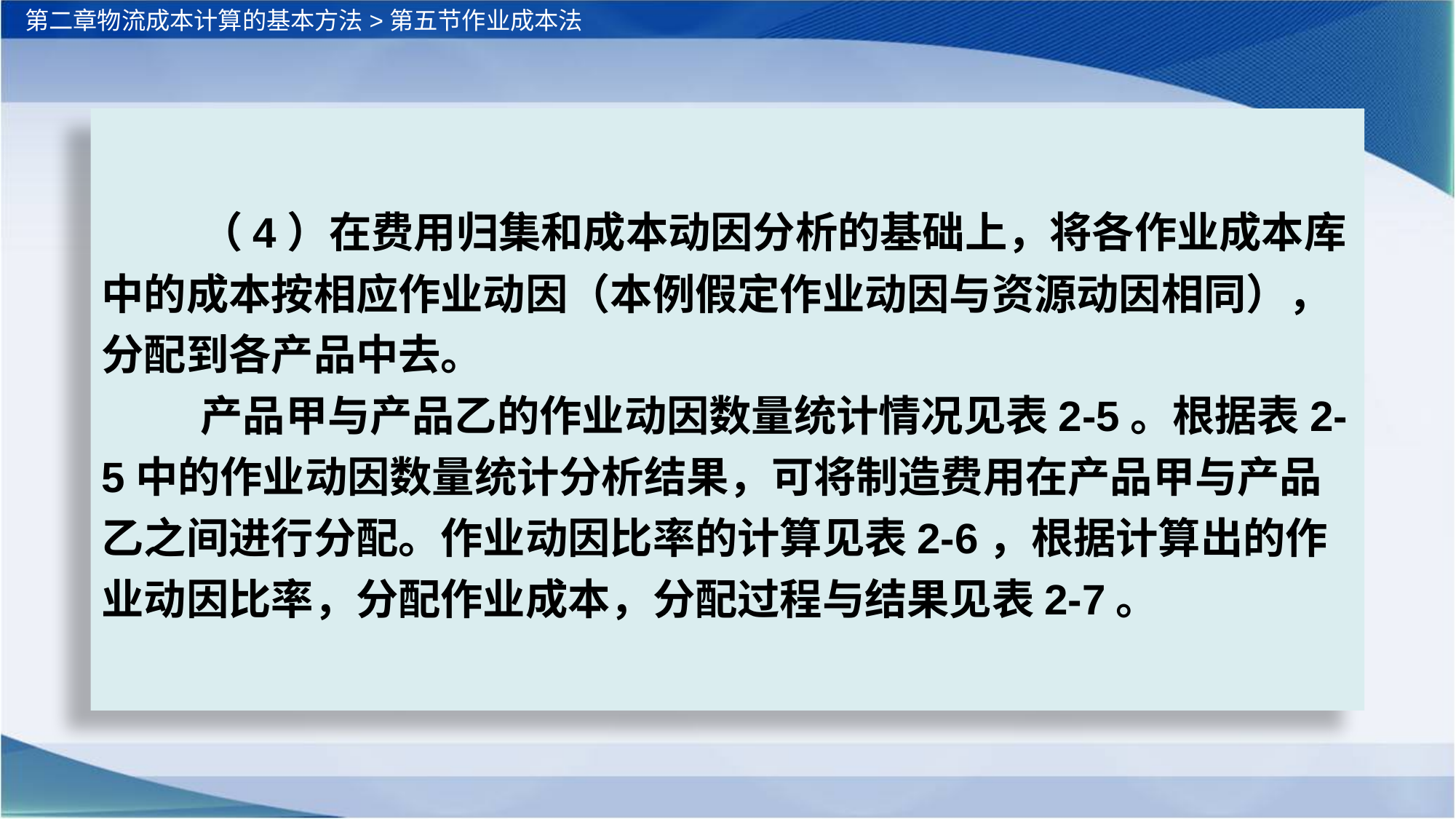

第二章物流成本计算的基本方法>第五节作业成本法
（4）在费用归集和成本动因分析的基础上，将各作业成本库中的成本按相应作业动因（本例假定作业动因与资源动因相同），分配到各产品中去。
产品甲与产品乙的作业动因数量统计情况见表2-5。根据表2-5中的作业动因数量统计分析结果，可将制造费用在产品甲与产品乙之间进行分配。作业动因比率的计算见表2-6，根据计算出的作业动因比率，分配作业成本，分配过程与结果见表2-7。